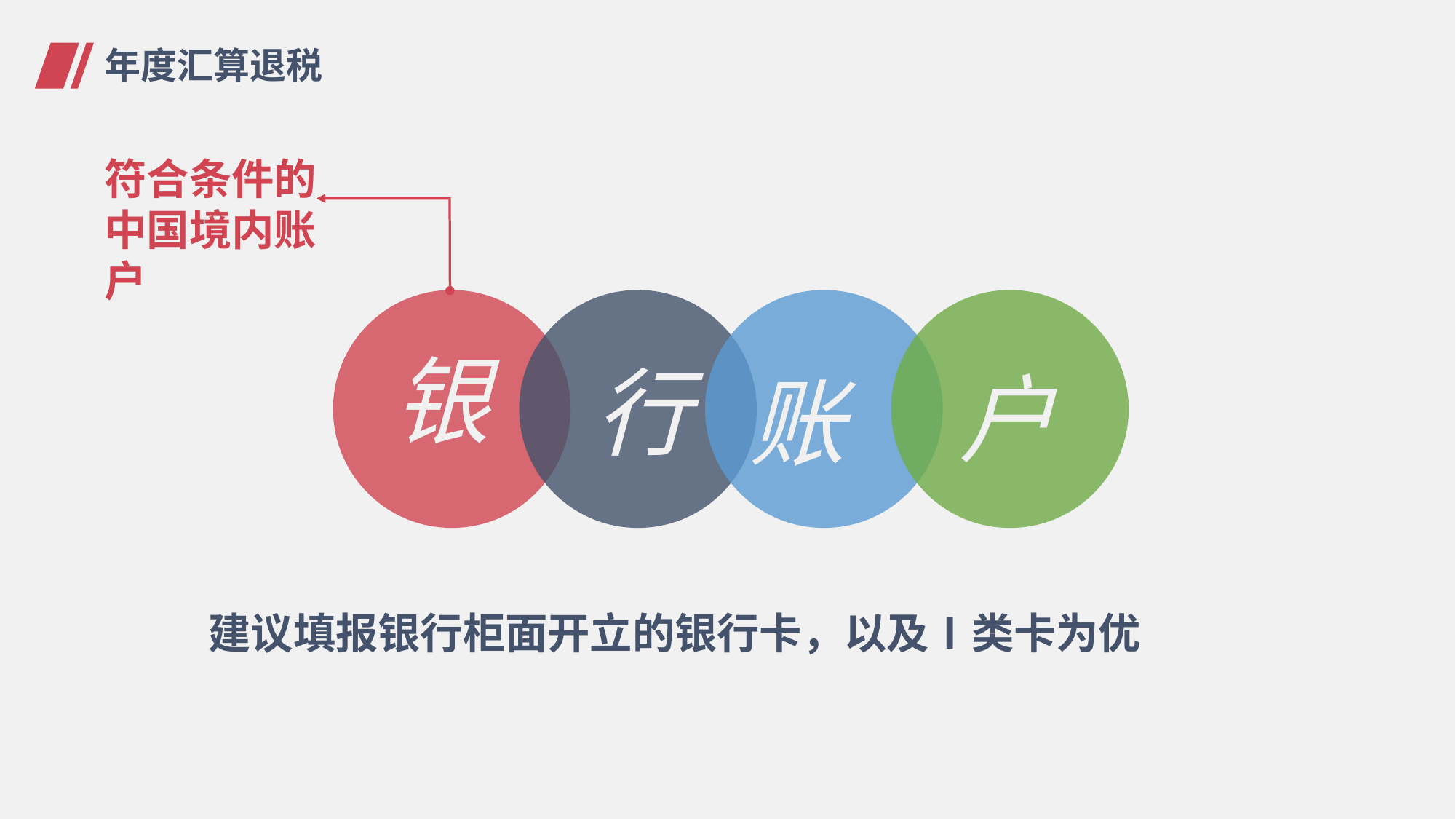

年度汇算退税

符合条件的 中国境内账户

银
行
户
账
建议填报银行柜面开立的银行卡，以及Ⅰ类卡为优